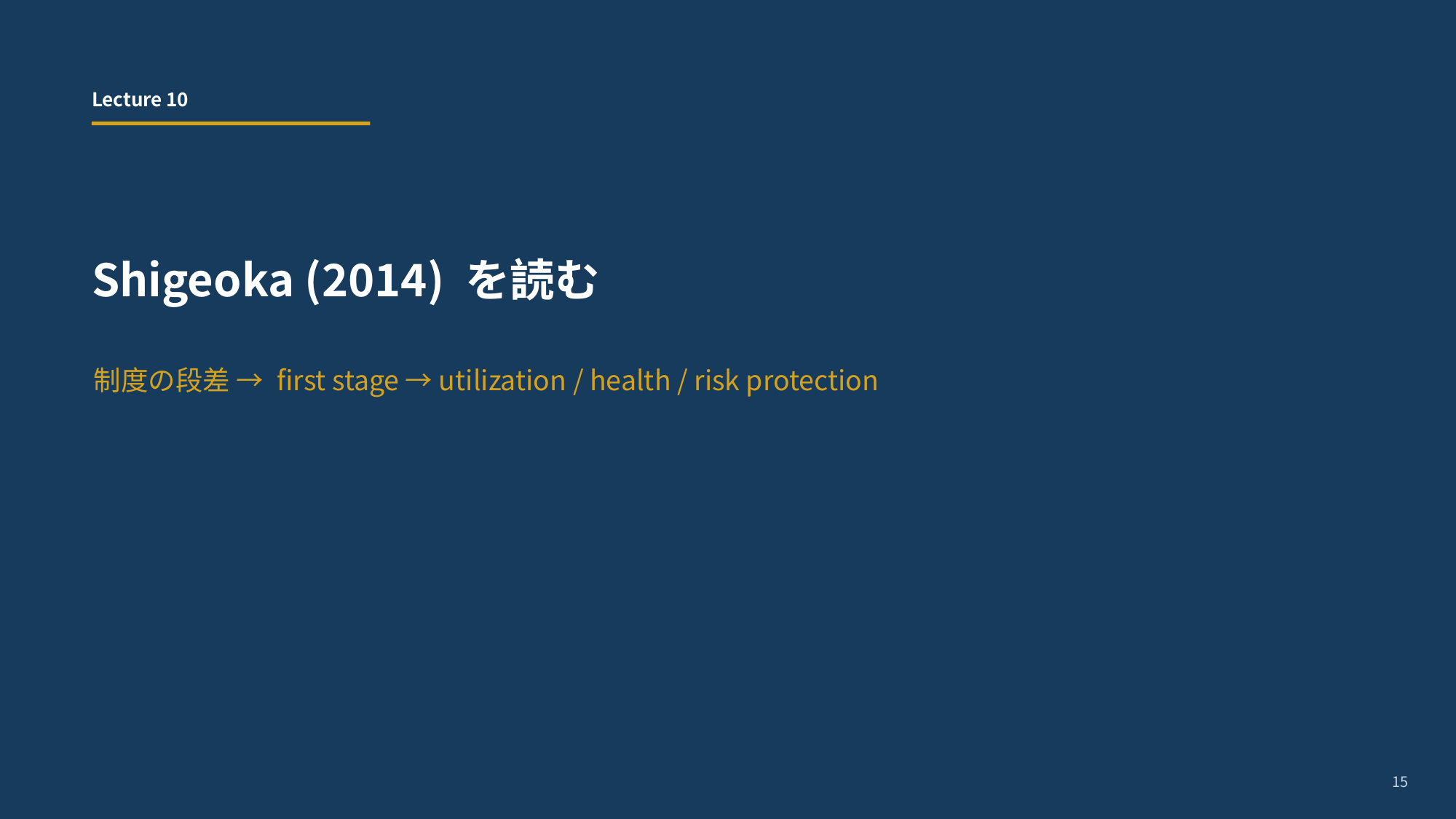

Lecture 10

Shigeoka (2014) を読む
制度の段差 → first stage → utilization / health / risk protection
15